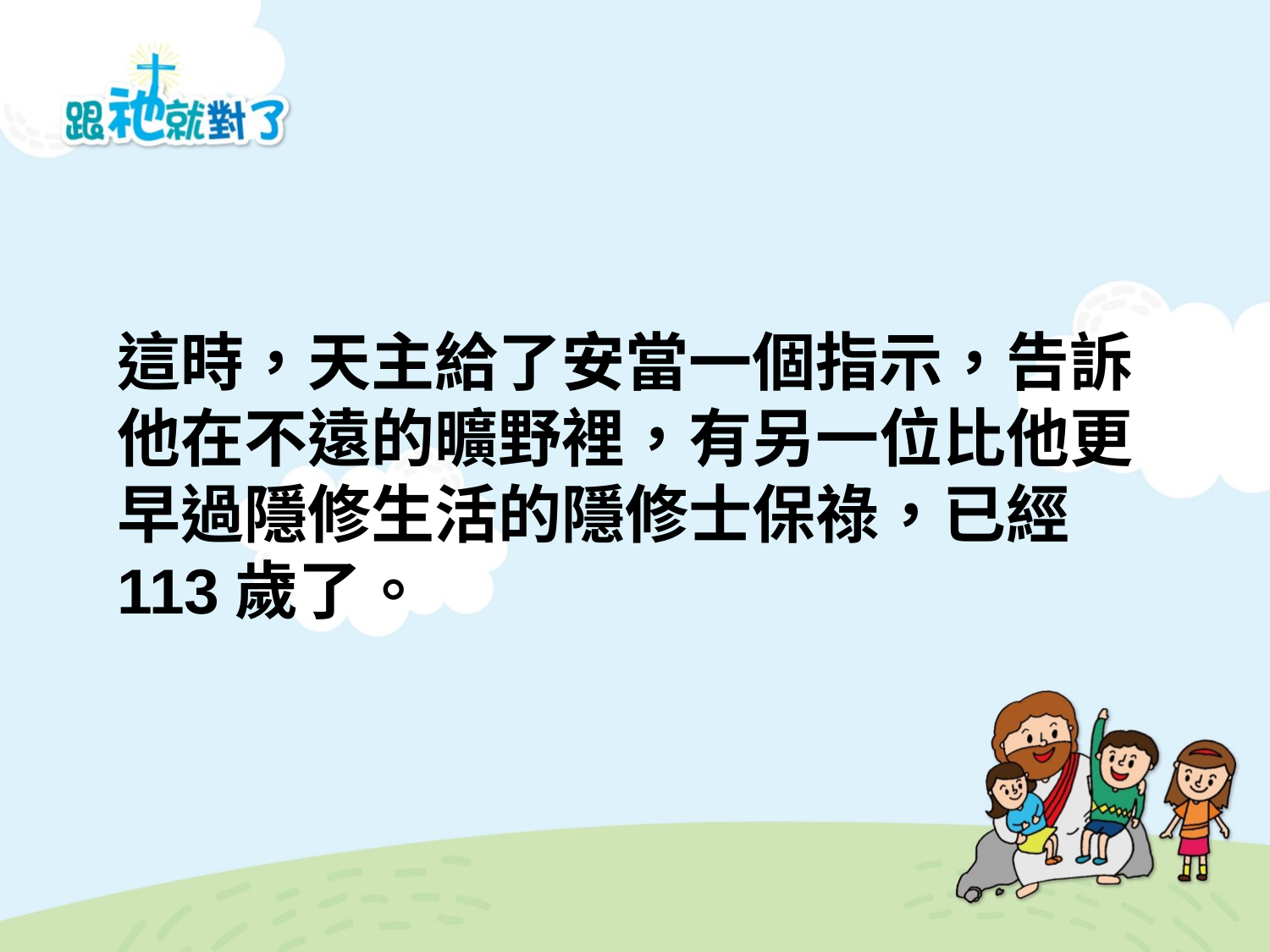

這時，天主給了安當一個指示，告訴他在不遠的曠野裡，有另一位比他更早過隱修生活的隱修士保祿，已經113歲了。